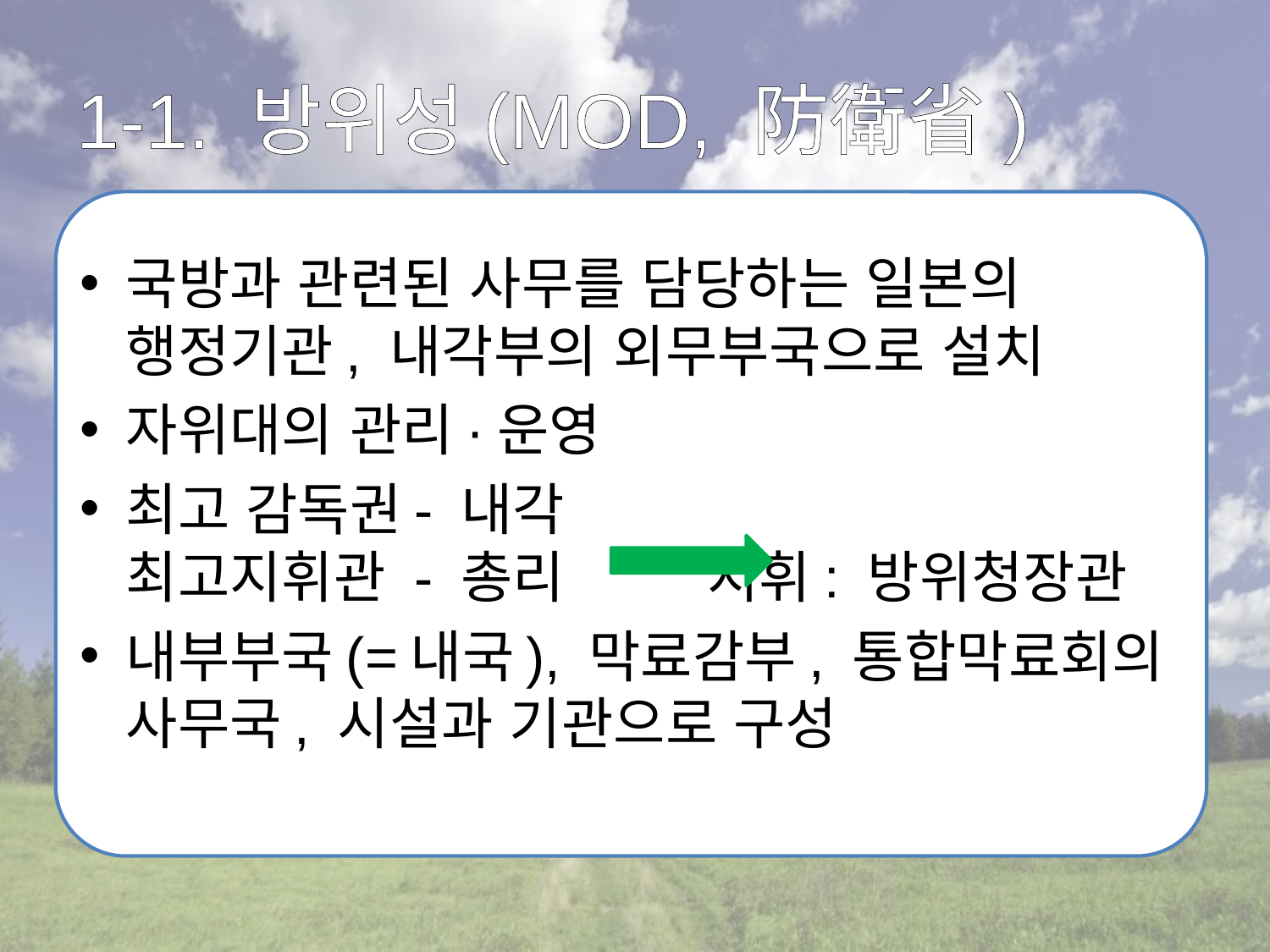

# 1-1. 방위성(MOD, 防衛省)

국방과 관련된 사무를 담당하는 일본의 행정기관, 내각부의 외무부국으로 설치
자위대의 관리·운영
최고 감독권- 내각
최고지휘관 - 총리         지휘: 방위청장관
내부부국(=내국), 막료감부, 통합막료회의 사무국, 시설과 기관으로 구성